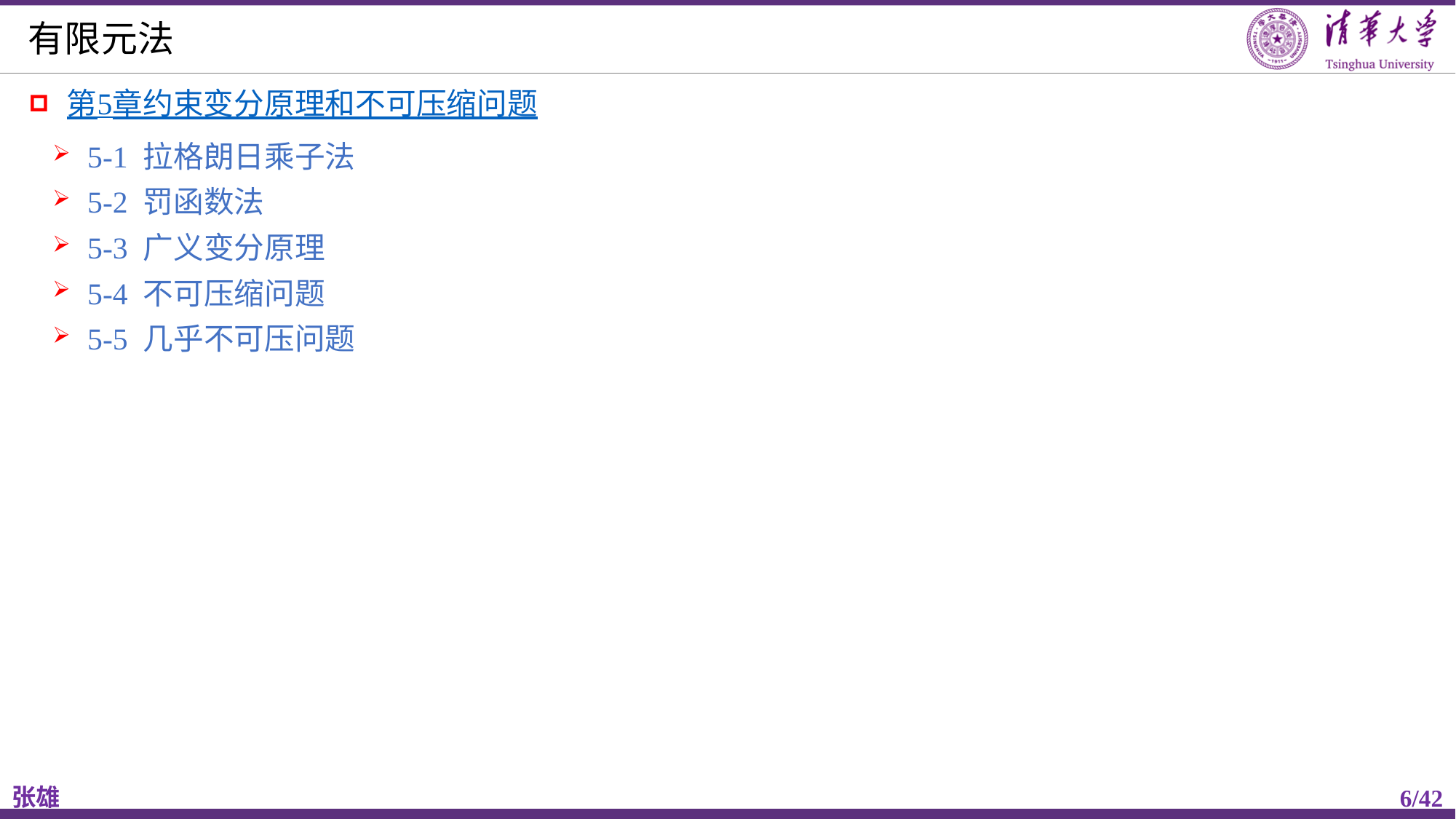

# 有限元法
第5章约束变分原理和不可压缩问题
5-1 拉格朗日乘子法
5-2 罚函数法
5-3 广义变分原理
5-4 不可压缩问题
5-5 几乎不可压问题